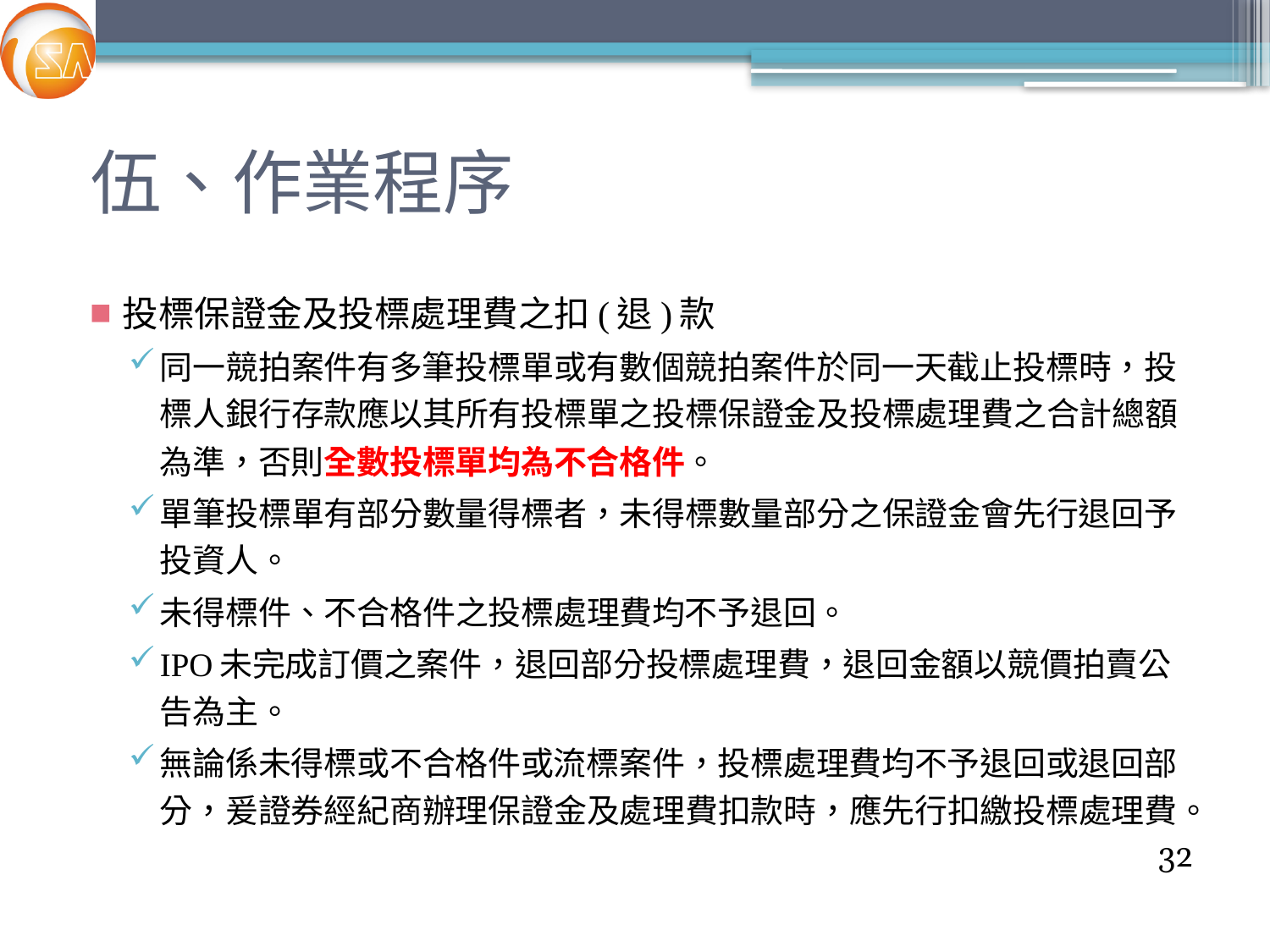

# 伍、作業程序
投標保證金及投標處理費之扣(退)款
同一競拍案件有多筆投標單或有數個競拍案件於同一天截止投標時，投標人銀行存款應以其所有投標單之投標保證金及投標處理費之合計總額為準，否則全數投標單均為不合格件。
單筆投標單有部分數量得標者，未得標數量部分之保證金會先行退回予投資人。
未得標件、不合格件之投標處理費均不予退回。
IPO未完成訂價之案件，退回部分投標處理費，退回金額以競價拍賣公告為主。
無論係未得標或不合格件或流標案件，投標處理費均不予退回或退回部分，爰證券經紀商辦理保證金及處理費扣款時，應先行扣繳投標處理費。
32